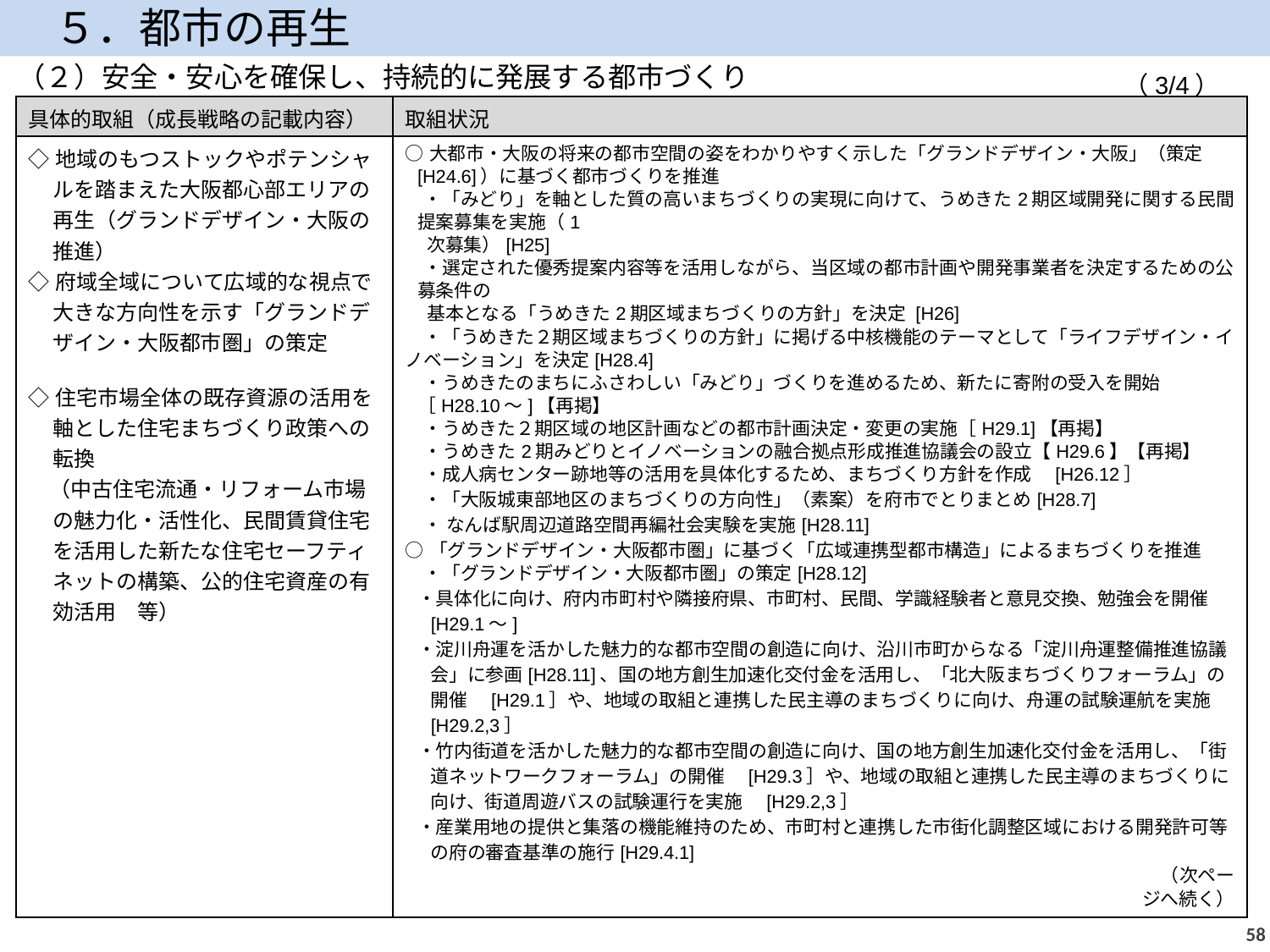

５．都市の再生
（２）安全・安心を確保し、持続的に発展する都市づくり
（3/4）
| 具体的取組（成長戦略の記載内容） | 取組状況 |
| --- | --- |
| ◇地域のもつストックやポテンシャルを踏まえた大阪都心部エリアの再生（グランドデザイン・大阪の推進） ◇府域全域について広域的な視点で大きな方向性を示す「グランドデザイン・大阪都市圏」の策定 ◇住宅市場全体の既存資源の活用を軸とした住宅まちづくり政策への転換 　（中古住宅流通・リフォーム市場の魅力化・活性化、民間賃貸住宅を活用した新たな住宅セーフティネットの構築、公的住宅資産の有効活用　等） | ○大都市・大阪の将来の都市空間の姿をわかりやすく示した「グランドデザイン・大阪」（策定[H24.6]）に基づく都市づくりを推進 　・「みどり」を軸とした質の高いまちづくりの実現に向けて、うめきた2期区域開発に関する民間提案募集を実施（1 次募集）[H25]　 　・選定された優秀提案内容等を活用しながら、当区域の都市計画や開発事業者を決定するための公募条件の 基本となる「うめきた2期区域まちづくりの方針」を決定 [H26] 　・「うめきた２期区域まちづくりの方針」に掲げる中核機能のテーマとして「ライフデザイン・イノベーション」を決定[H28.4] 　・うめきたのまちにふさわしい「みどり」づくりを進めるため、新たに寄附の受入を開始［H28.10～]【再掲】 　・うめきた２期区域の地区計画などの都市計画決定・変更の実施［H29.1]【再掲】 　・うめきた2期みどりとイノベーションの融合拠点形成推進協議会の設立【H29.6】【再掲】 　・成人病センター跡地等の活用を具体化するため、まちづくり方針を作成　[H26.12］ 　・「大阪城東部地区のまちづくりの方向性」（素案）を府市でとりまとめ[H28.7] 　・ なんば駅周辺道路空間再編社会実験を実施[H28.11] ○「グランドデザイン・大阪都市圏」に基づく「広域連携型都市構造」によるまちづくりを推進 　・「グランドデザイン・大阪都市圏」の策定[H28.12] ・具体化に向け、府内市町村や隣接府県、市町村、民間、学識経験者と意見交換、勉強会を開催[H29.1～] ・淀川舟運を活かした魅力的な都市空間の創造に向け、沿川市町からなる「淀川舟運整備推進協議会」に参画[H28.11]、国の地方創生加速化交付金を活用し、「北大阪まちづくりフォーラム」の開催　[H29.1］や、地域の取組と連携した民主導のまちづくりに向け、舟運の試験運航を実施　[H29.2,3］ ・竹内街道を活かした魅力的な都市空間の創造に向け、国の地方創生加速化交付金を活用し、「街道ネットワークフォーラム」の開催　[H29.3］や、地域の取組と連携した民主導のまちづくりに向け、街道周遊バスの試験運行を実施　[H29.2,3］ ・産業用地の提供と集落の機能維持のため、市町村と連携した市街化調整区域における開発許可等の府の審査基準の施行[H29.4.1] 　　　　　　　　　　　　　　　　　　　　　　　　　　　　　　　　　　　　　　　　　（次ページへ続く） |
58